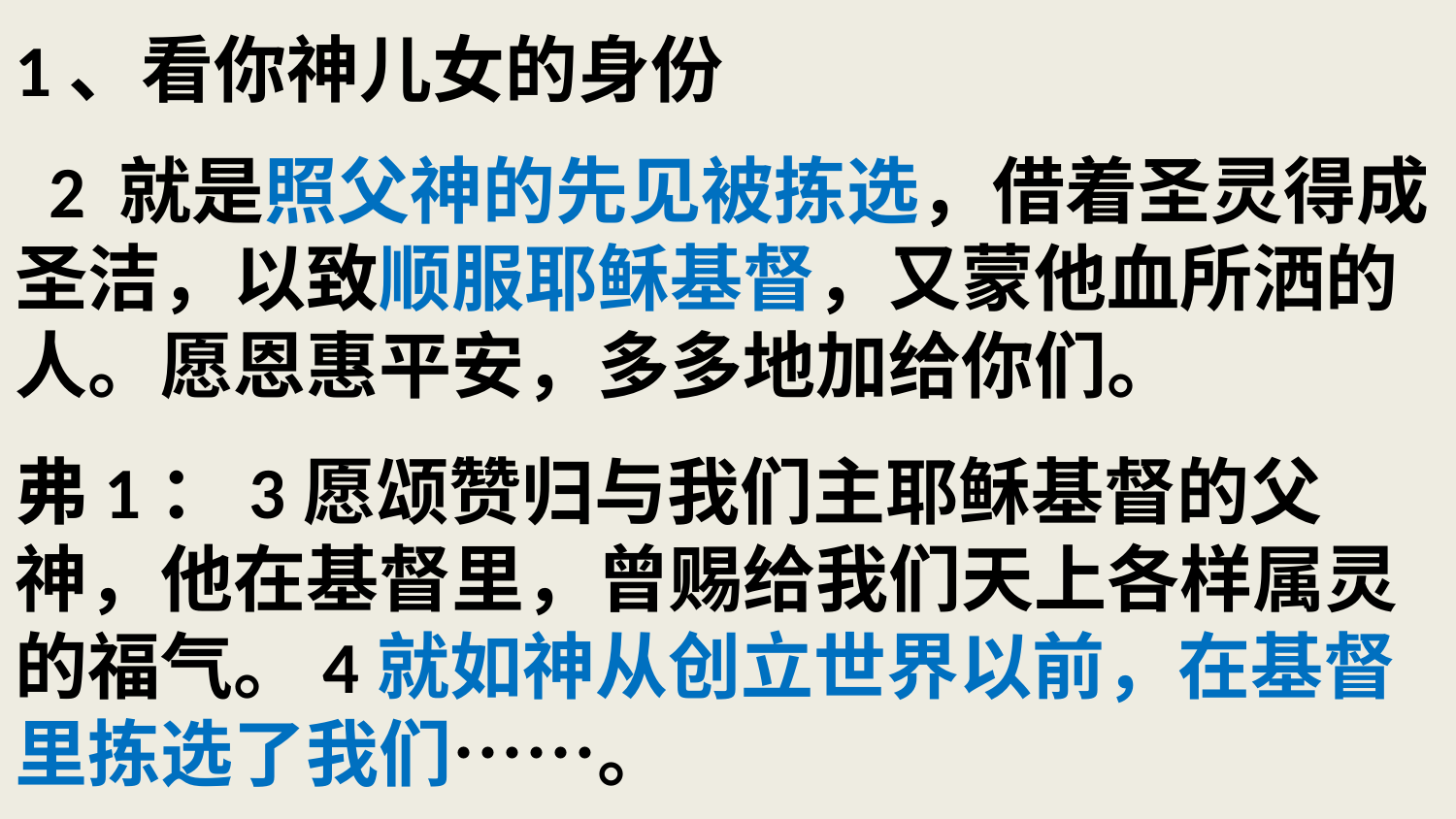

# 1、看你神儿女的身份 2 就是照父神的先见被拣选，借着圣灵得成圣洁，以致顺服耶稣基督，又蒙他血所洒的人。愿恩惠平安，多多地加给你们。 弗1：3愿颂赞归与我们主耶稣基督的父神，他在基督里，曾赐给我们天上各样属灵的福气。4就如神从创立世界以前，在基督里拣选了我们……。